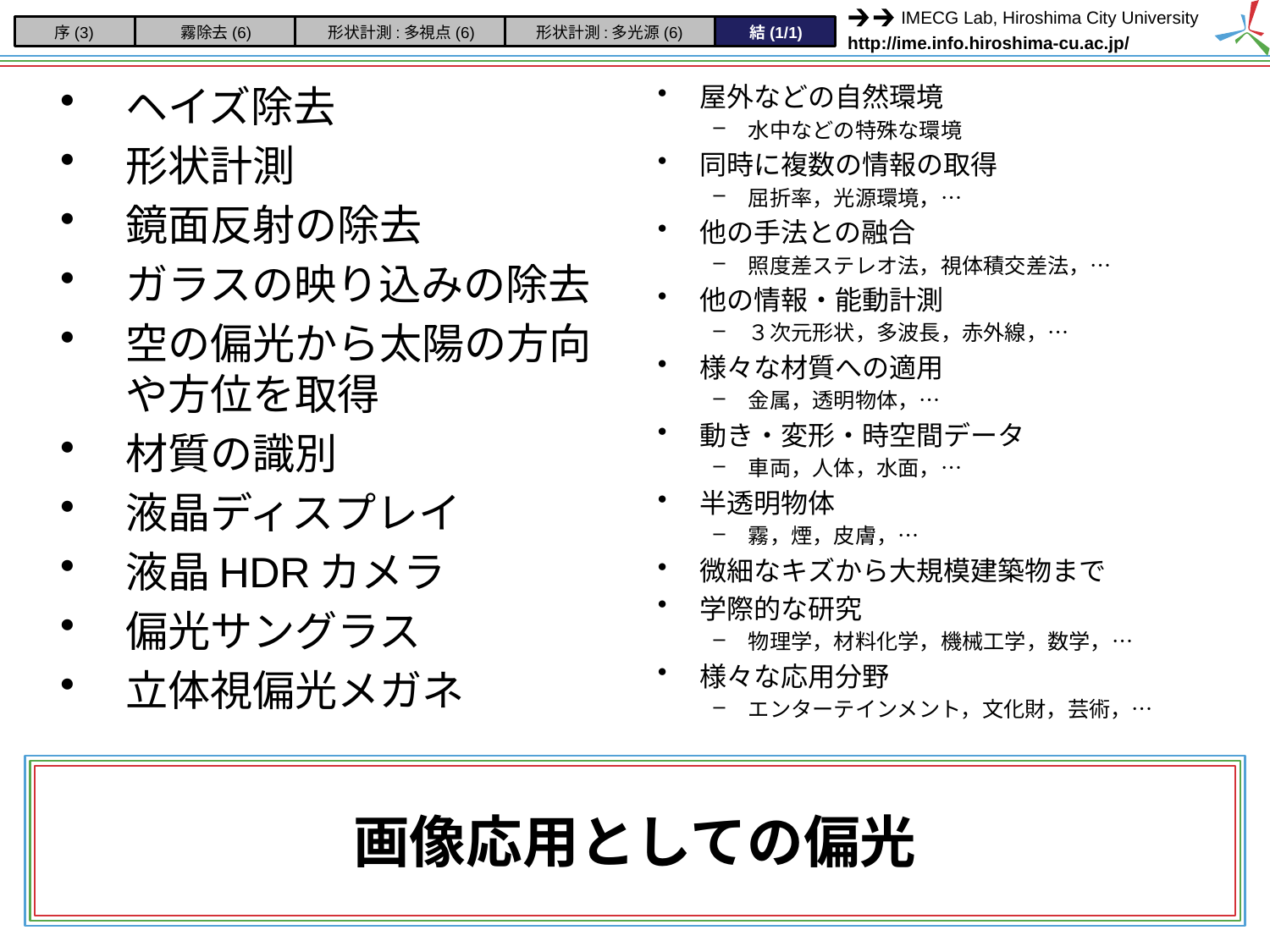

序(3)

霧除去(6)

形状計測:多視点(6)

形状計測:多光源(6)

結(1/1)
ヘイズ除去
形状計測
鏡面反射の除去
ガラスの映り込みの除去
空の偏光から太陽の方向や方位を取得
材質の識別
液晶ディスプレイ
液晶HDRカメラ
偏光サングラス
立体視偏光メガネ
屋外などの自然環境
水中などの特殊な環境
同時に複数の情報の取得
屈折率，光源環境，…
他の手法との融合
照度差ステレオ法，視体積交差法，…
他の情報・能動計測
３次元形状，多波長，赤外線，…
様々な材質への適用
金属，透明物体，…
動き・変形・時空間データ
車両，人体，水面，…
半透明物体
霧，煙，皮膚，…
微細なキズから大規模建築物まで
学際的な研究
物理学，材料化学，機械工学，数学，…
様々な応用分野
エンターテインメント，文化財，芸術，…
# 画像応用としての偏光